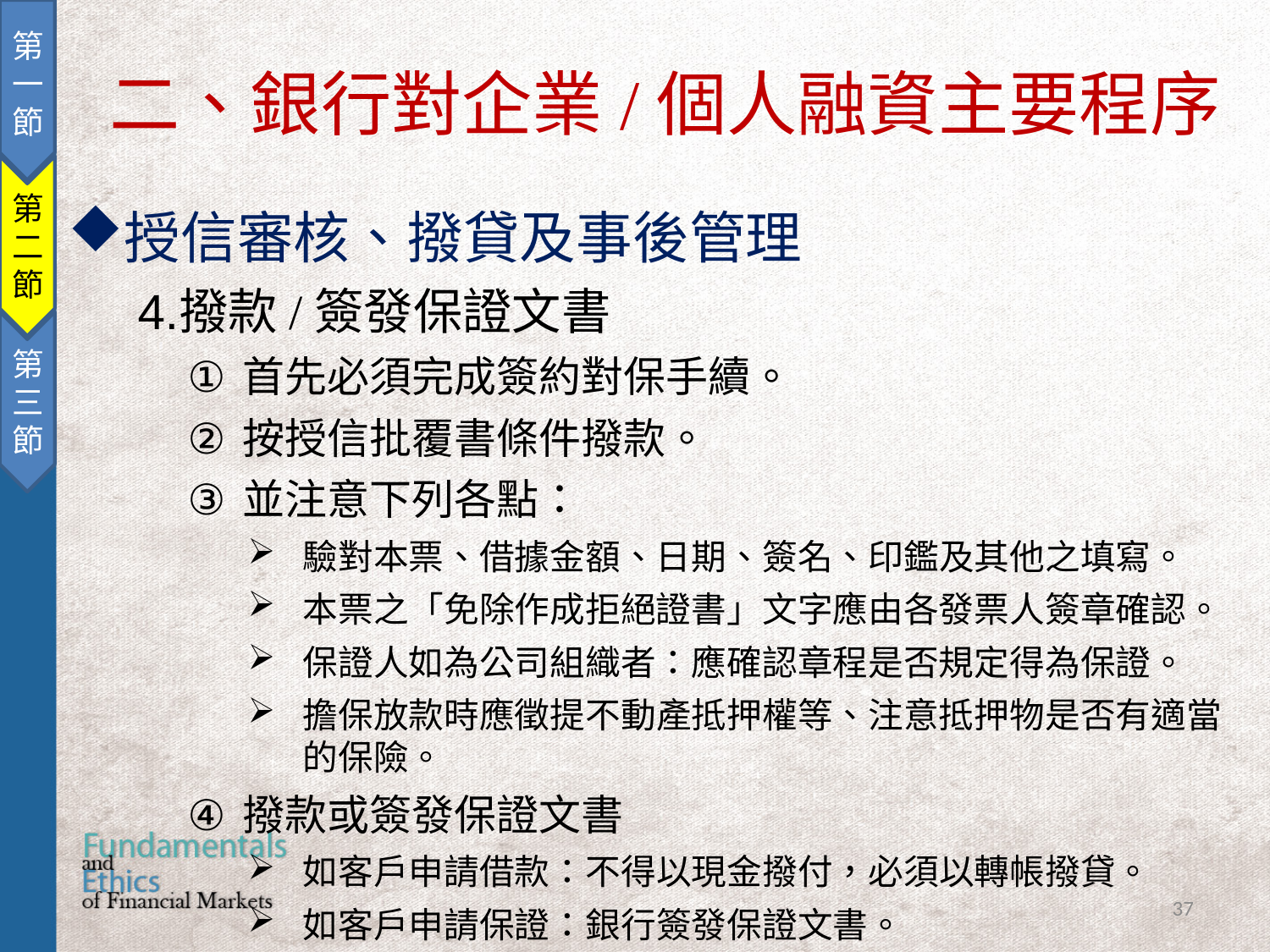

第一節
第二節
第三節
二、銀行對企業/個人融資主要程序
授信審核、撥貸及事後管理
撥款/簽發保證文書
首先必須完成簽約對保手續。
按授信批覆書條件撥款。
並注意下列各點：
驗對本票、借據金額、日期、簽名、印鑑及其他之填寫。
本票之「免除作成拒絕證書」文字應由各發票人簽章確認。
保證人如為公司組織者：應確認章程是否規定得為保證。
擔保放款時應徵提不動產抵押權等、注意抵押物是否有適當的保險。
撥款或簽發保證文書
如客戶申請借款：不得以現金撥付，必須以轉帳撥貸。
如客戶申請保證：銀行簽發保證文書。
37